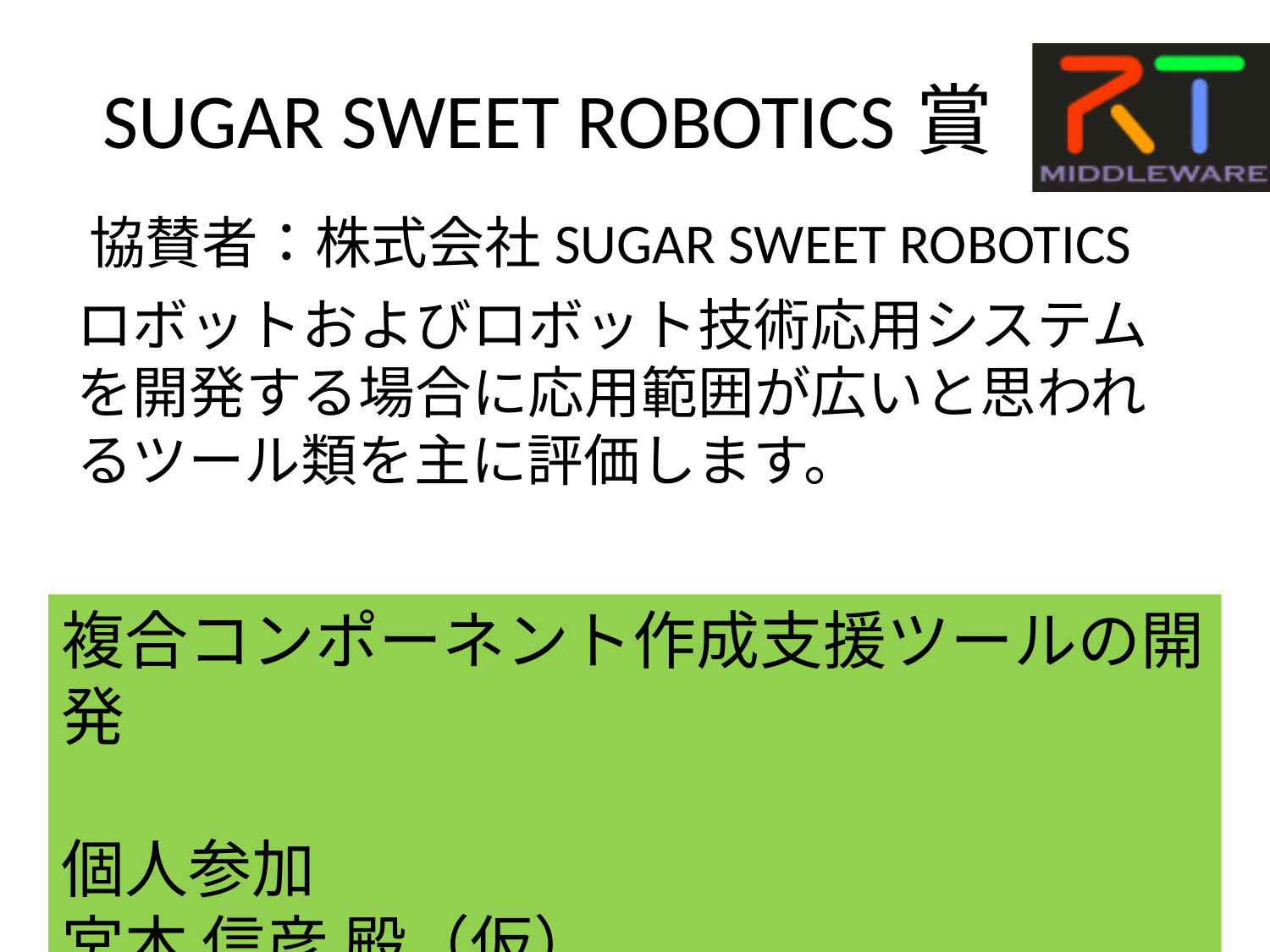

# SUGAR SWEET ROBOTICS賞
協賛者：株式会社SUGAR SWEET ROBOTICS
ロボットおよびロボット技術応用システムを開発する場合に応用範囲が広いと思われるツール類を主に評価します。
複合コンポーネント作成支援ツールの開発

個人参加
宮本 信彦 殿（仮）